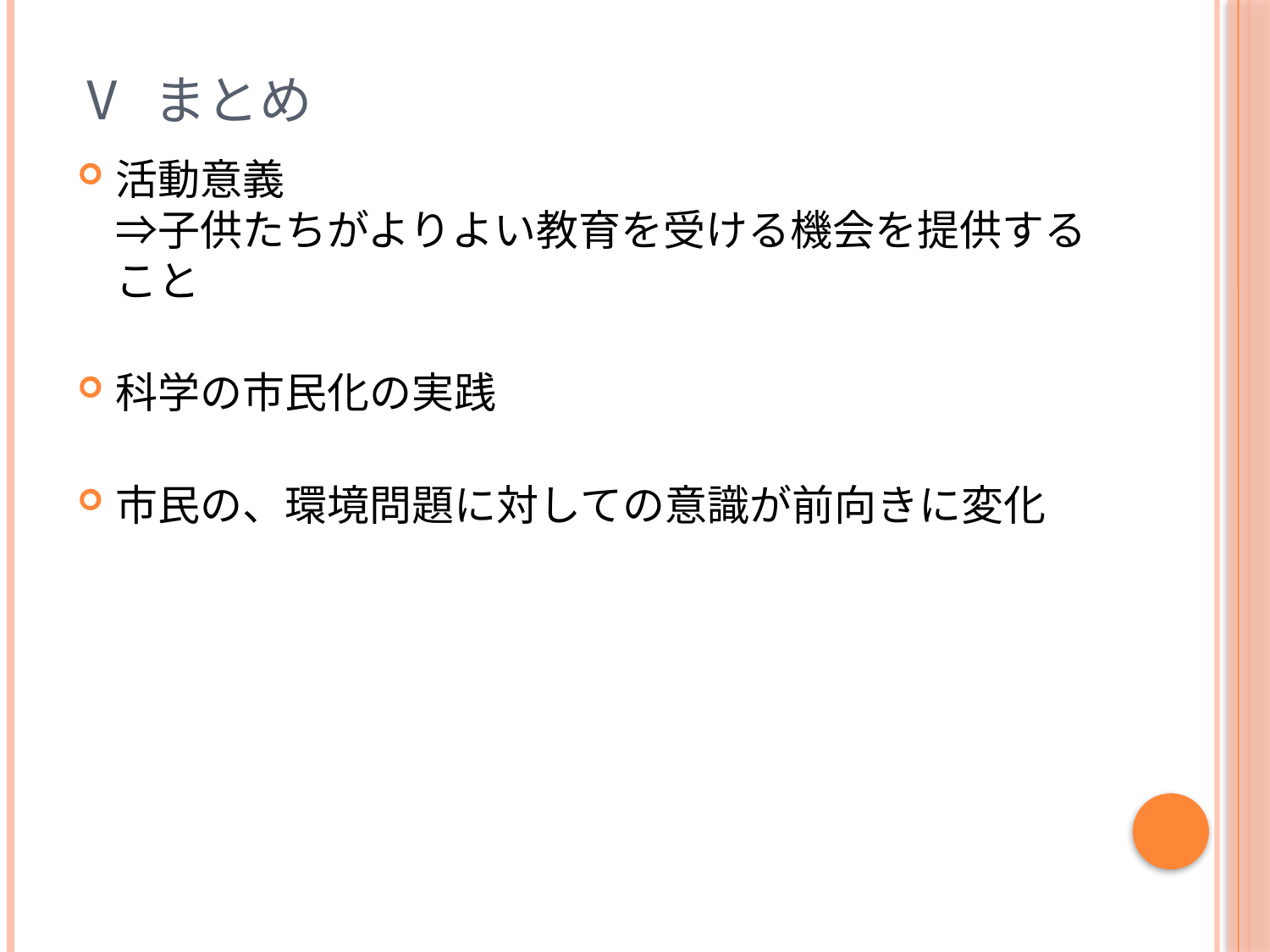

# Ⅴ まとめ
活動意義
⇒子供たちがよりよい教育を受ける機会を提供すること
科学の市民化の実践
市民の、環境問題に対しての意識が前向きに変化